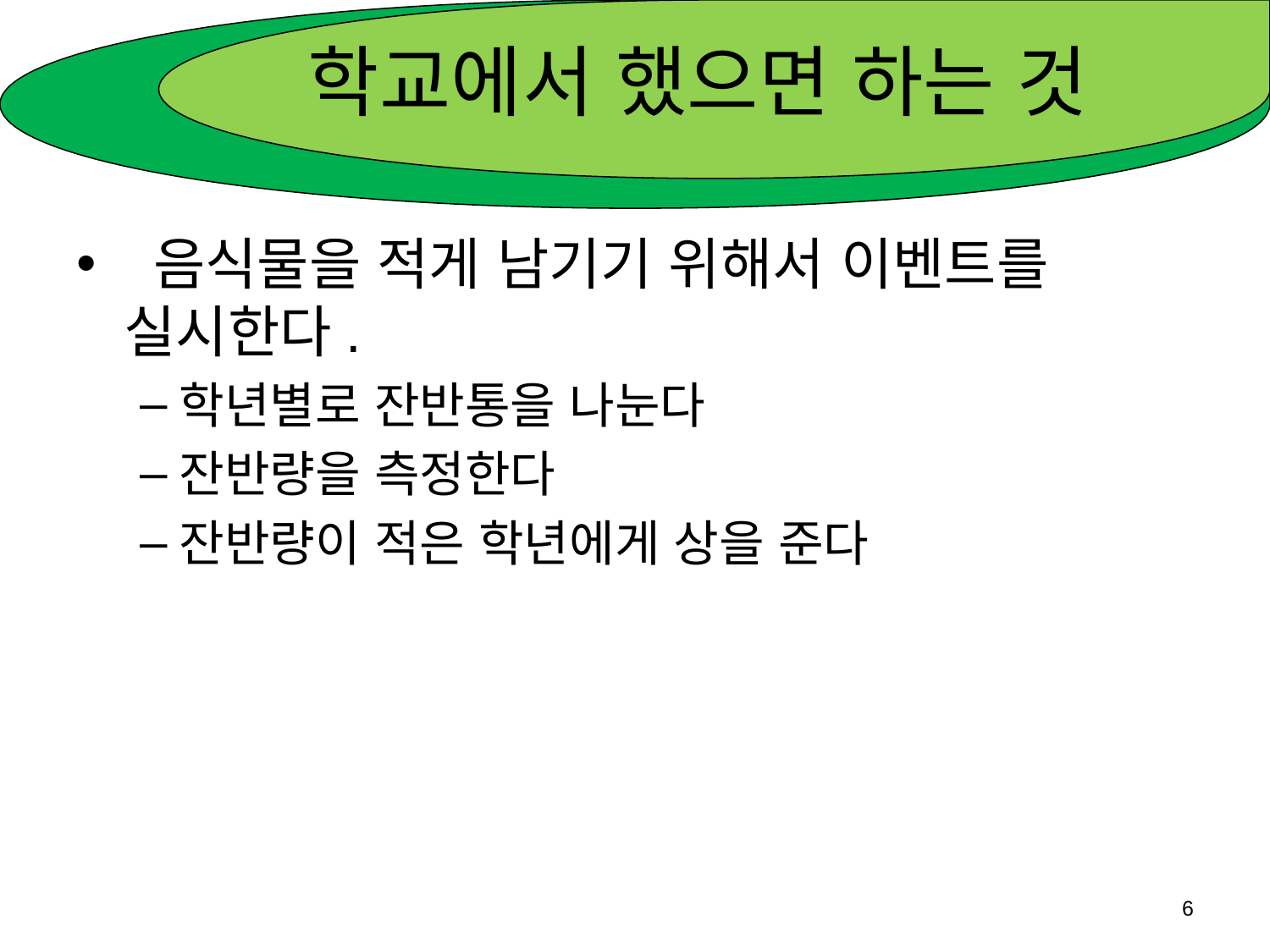

# 학교에서 했으면 하는 것
 음식물을 적게 남기기 위해서 이벤트를 실시한다.
학년별로 잔반통을 나눈다
잔반량을 측정한다
잔반량이 적은 학년에게 상을 준다
6